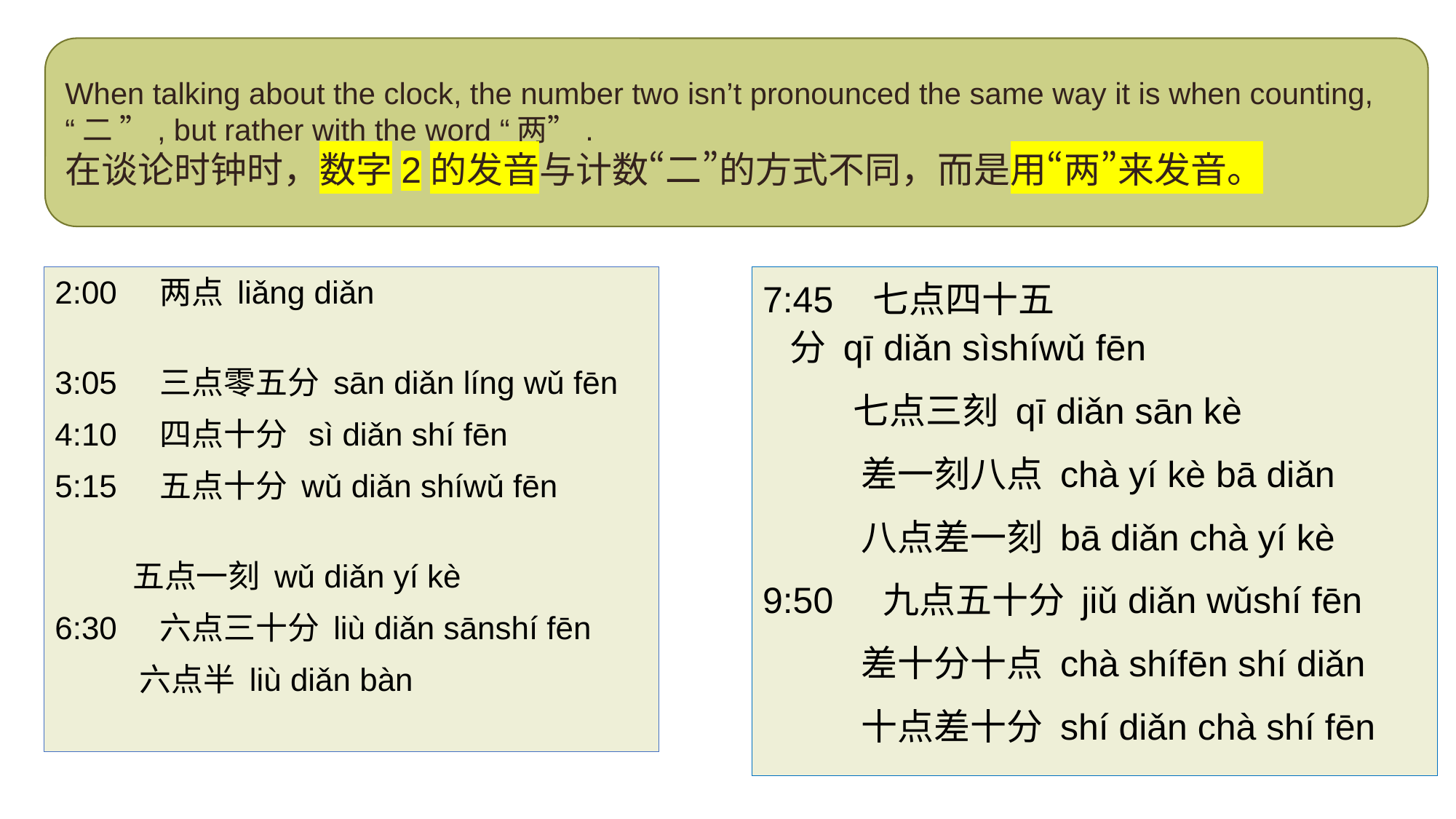

When talking about the clock, the number two isn’t pronounced the same way it is when counting, “二 ”, but rather with the word “两”.
在谈论时钟时，数字2的发音与计数“二”的方式不同，而是用“两”来发音。
# 现在几点？
2:00    两点 liǎng diǎn
3:05    三点零五分 sān diǎn líng wǔ fēn
4:10    四点十分  sì diǎn shí fēn
5:15    五点十分 wǔ diǎn shíwǔ fēn
          五点一刻 wǔ diǎn yí kè
6:30    六点三十分 liù diǎn sānshí fēn
           六点半 liù diǎn bàn

7:45   七点四十五分 qī diǎn sìshíwǔ fēn
          七点三刻 qī diǎn sān kè
           差一刻八点 chà yí kè bā diǎn
           八点差一刻 bā diǎn chà yí kè
9:50    九点五十分 jiǔ diǎn wǔshí fēn
           差十分十点 chà shífēn shí diǎn
           十点差十分 shí diǎn chà shí fēn